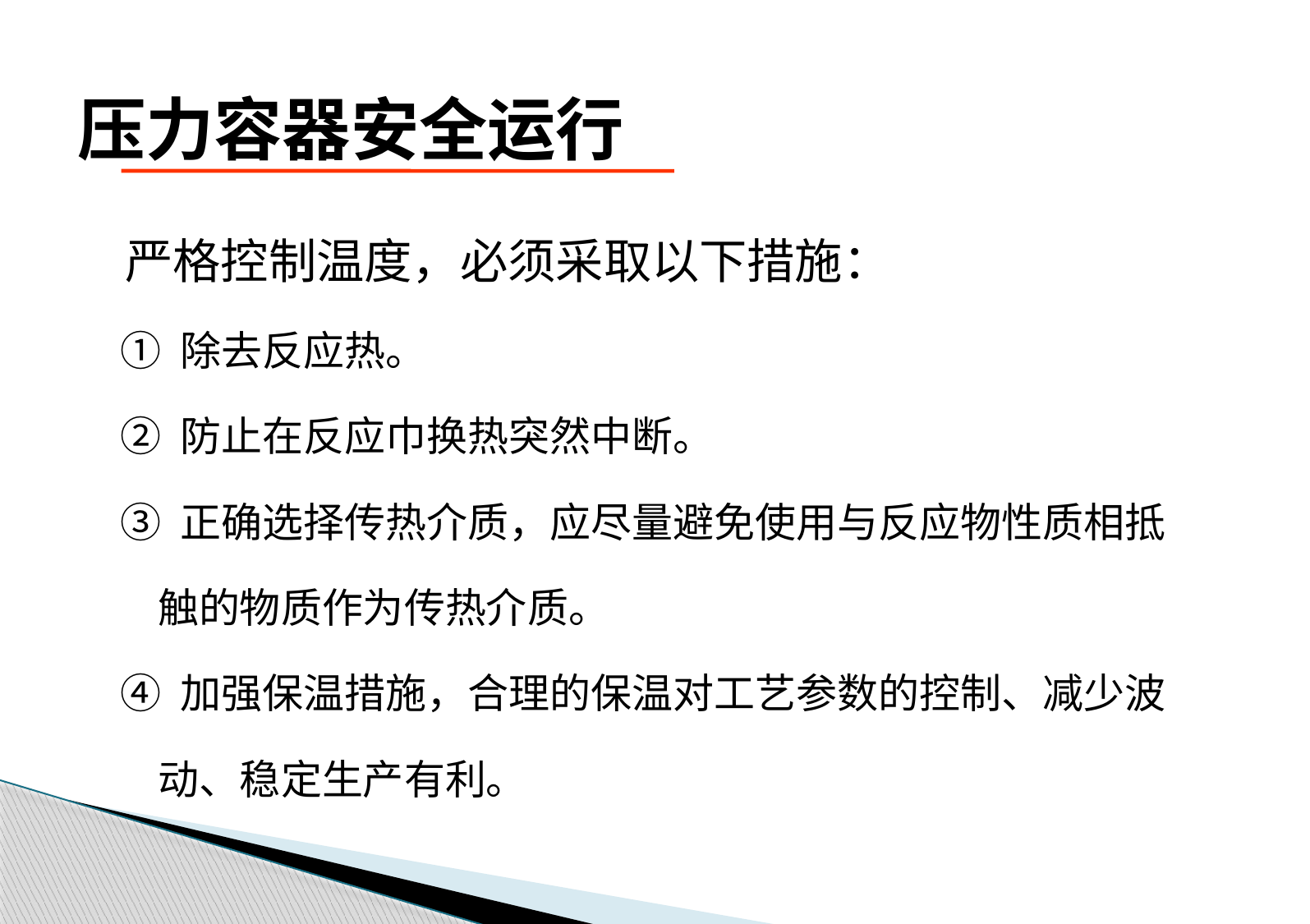

# 压力容器安全运行

  严格控制温度，必须采取以下措施：
   ① 除去反应热。
   ② 防止在反应巾换热突然中断。
   ③ 正确选择传热介质，应尽量避免使用与反应物性质相抵
      触的物质作为传热介质。
   ④ 加强保温措施，合理的保温对工艺参数的控制、减少波
      动、稳定生产有利。